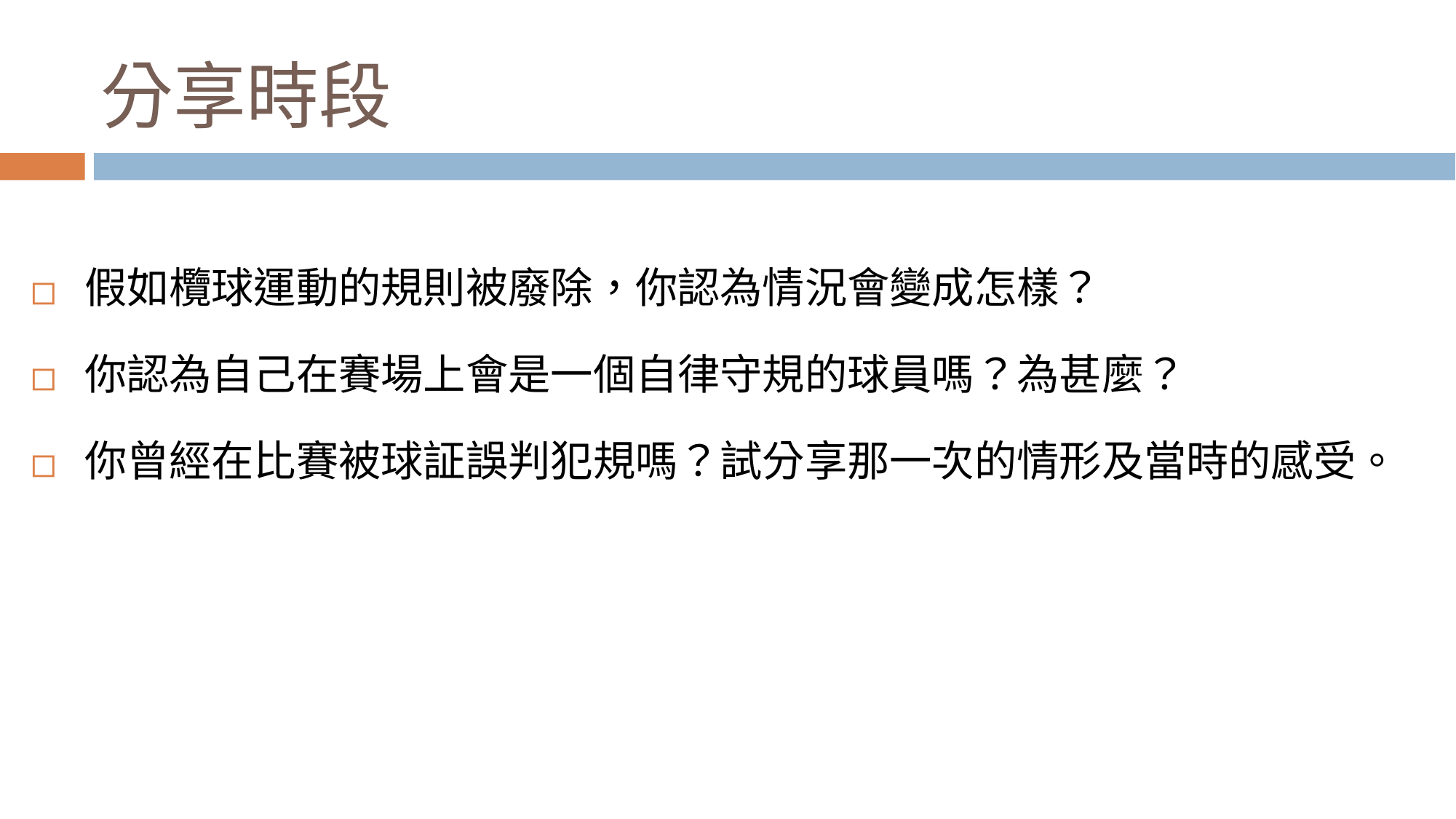

# 分享時段
假如欖球運動的規則被廢除，你認為情況會變成怎樣？
你認為自己在賽場上會是一個自律守規的球員嗎？為甚麼？
你曾經在比賽被球証誤判犯規嗎？試分享那一次的情形及當時的感受。